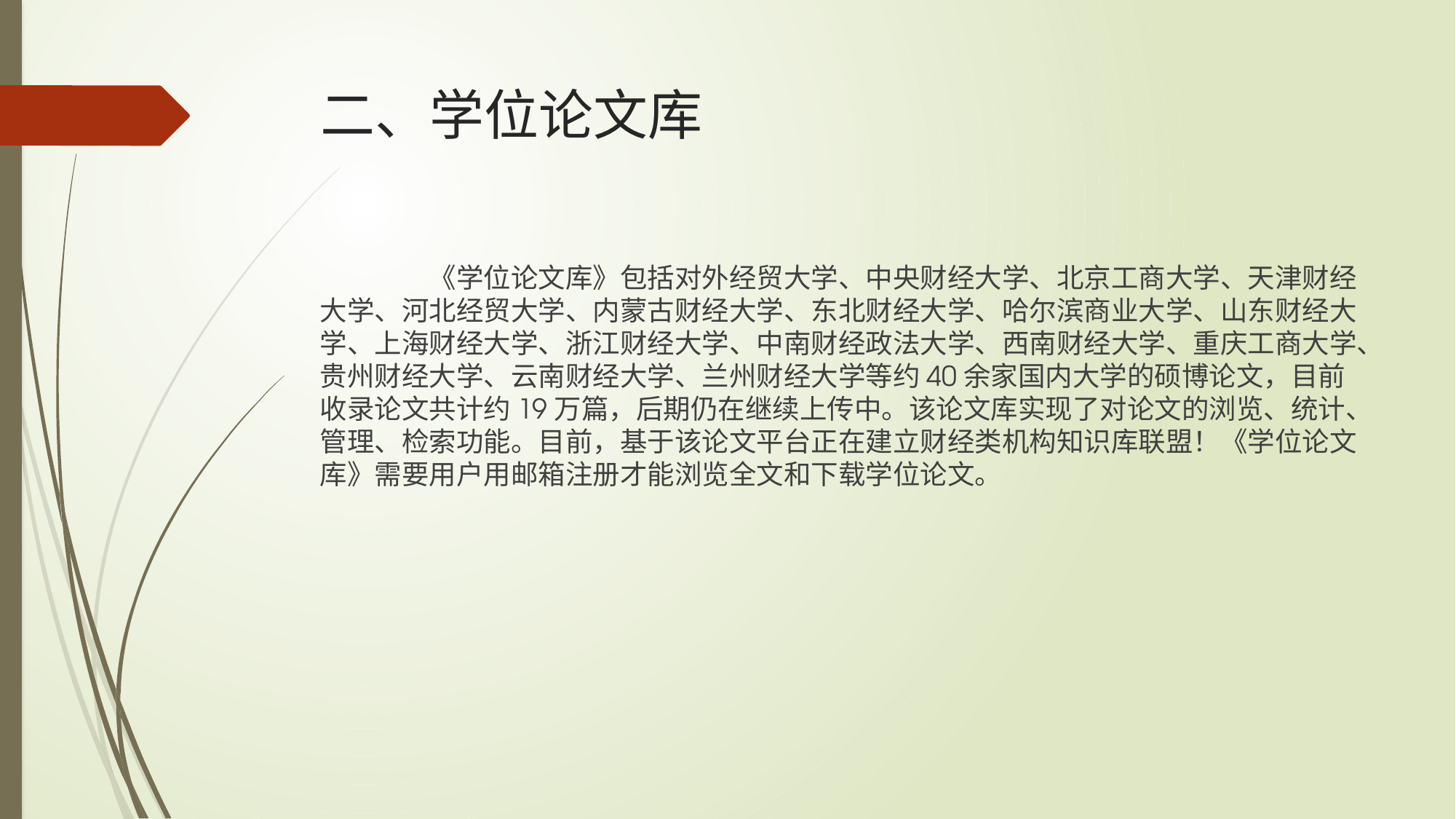

# 二、学位论文库
	《学位论文库》包括对外经贸大学、中央财经大学、北京工商大学、天津财经大学、河北经贸大学、内蒙古财经大学、东北财经大学、哈尔滨商业大学、山东财经大学、上海财经大学、浙江财经大学、中南财经政法大学、西南财经大学、重庆工商大学、贵州财经大学、云南财经大学、兰州财经大学等约40余家国内大学的硕博论文，目前收录论文共计约19万篇，后期仍在继续上传中。该论文库实现了对论文的浏览、统计、管理、检索功能。目前，基于该论文平台正在建立财经类机构知识库联盟！《学位论文库》需要用户用邮箱注册才能浏览全文和下载学位论文。